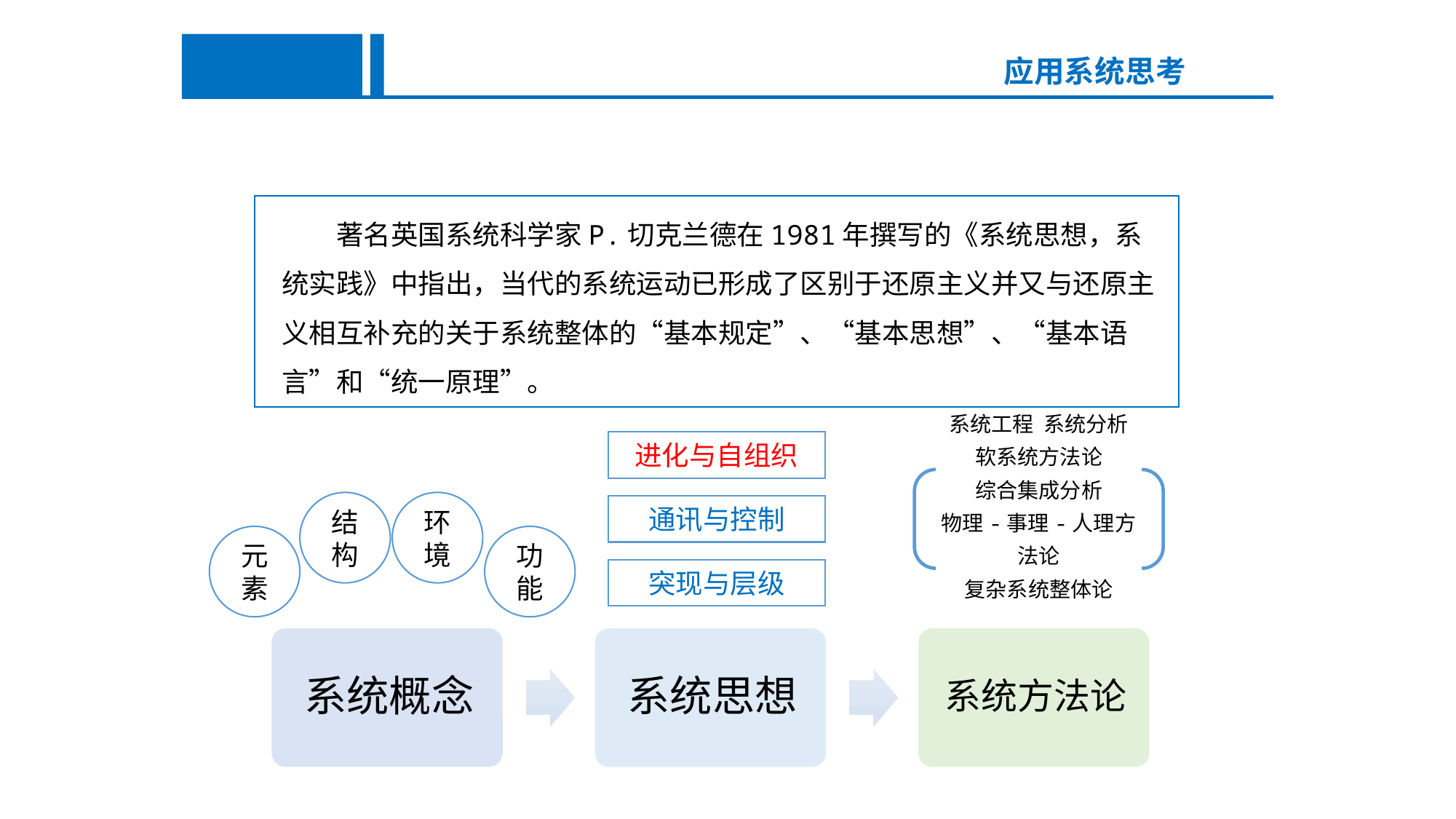

应用系统思考
著名英国系统科学家P.切克兰德在1981年撰写的《系统思想，系统实践》中指出，当代的系统运动已形成了区别于还原主义并又与还原主义相互补充的关于系统整体的“基本规定”、“基本思想”、“基本语言”和“统一原理”。

进化与自组织
系统概念

系统思想

系统方法论
系统工程  系统分析
软系统方法论
综合集成分析
物理-事理-人理方法论
复杂系统整体论

结构
环境
通讯与控制
功能
元素
突现与层级